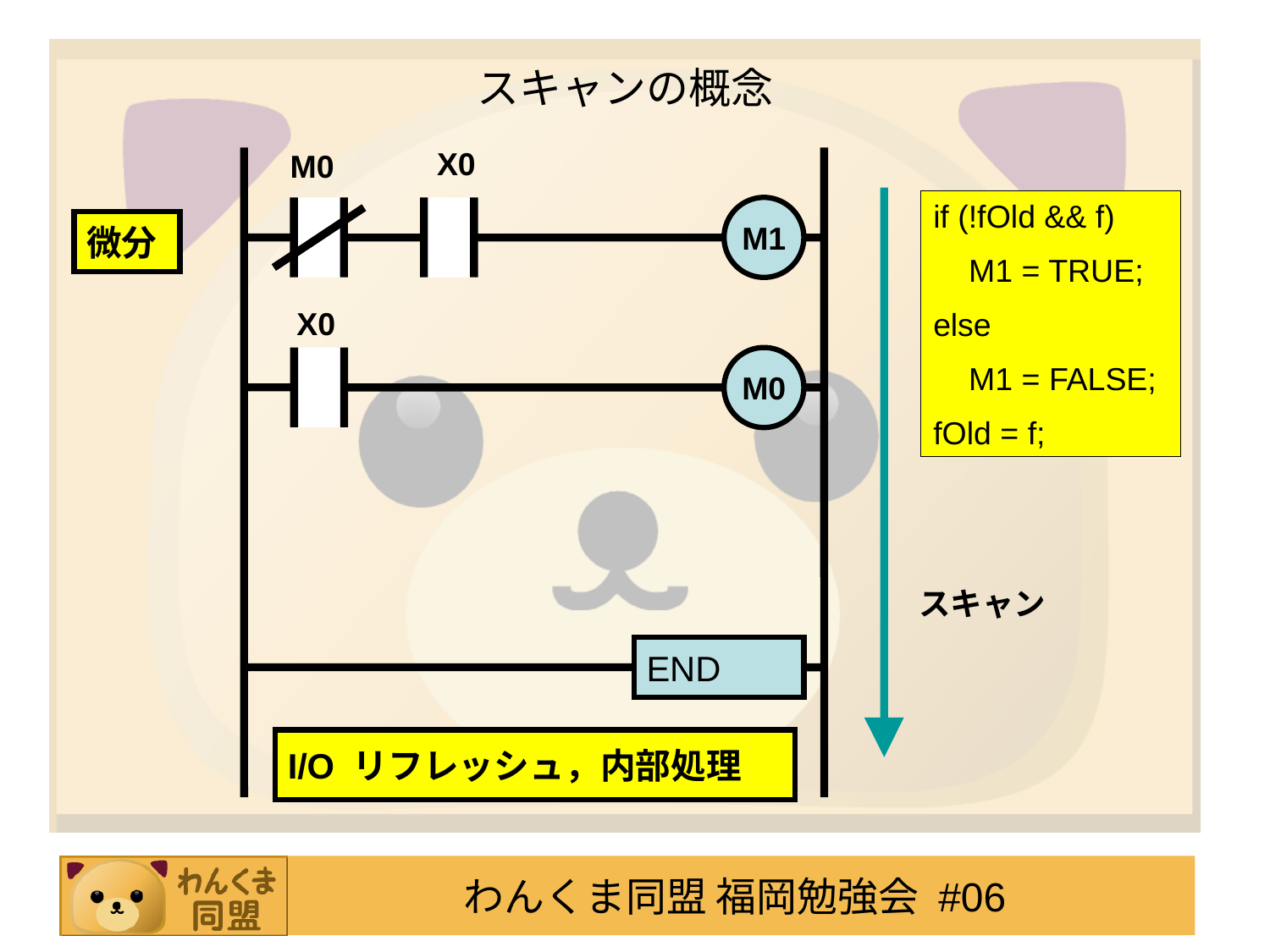

# スキャンの概念
X0
M0

if (!fOld && f)
    M1 = TRUE;
else
    M1 = FALSE;
fOld = f;

M1
微分

X0

M0

スキャン
END

I/O リフレッシュ，内部処理